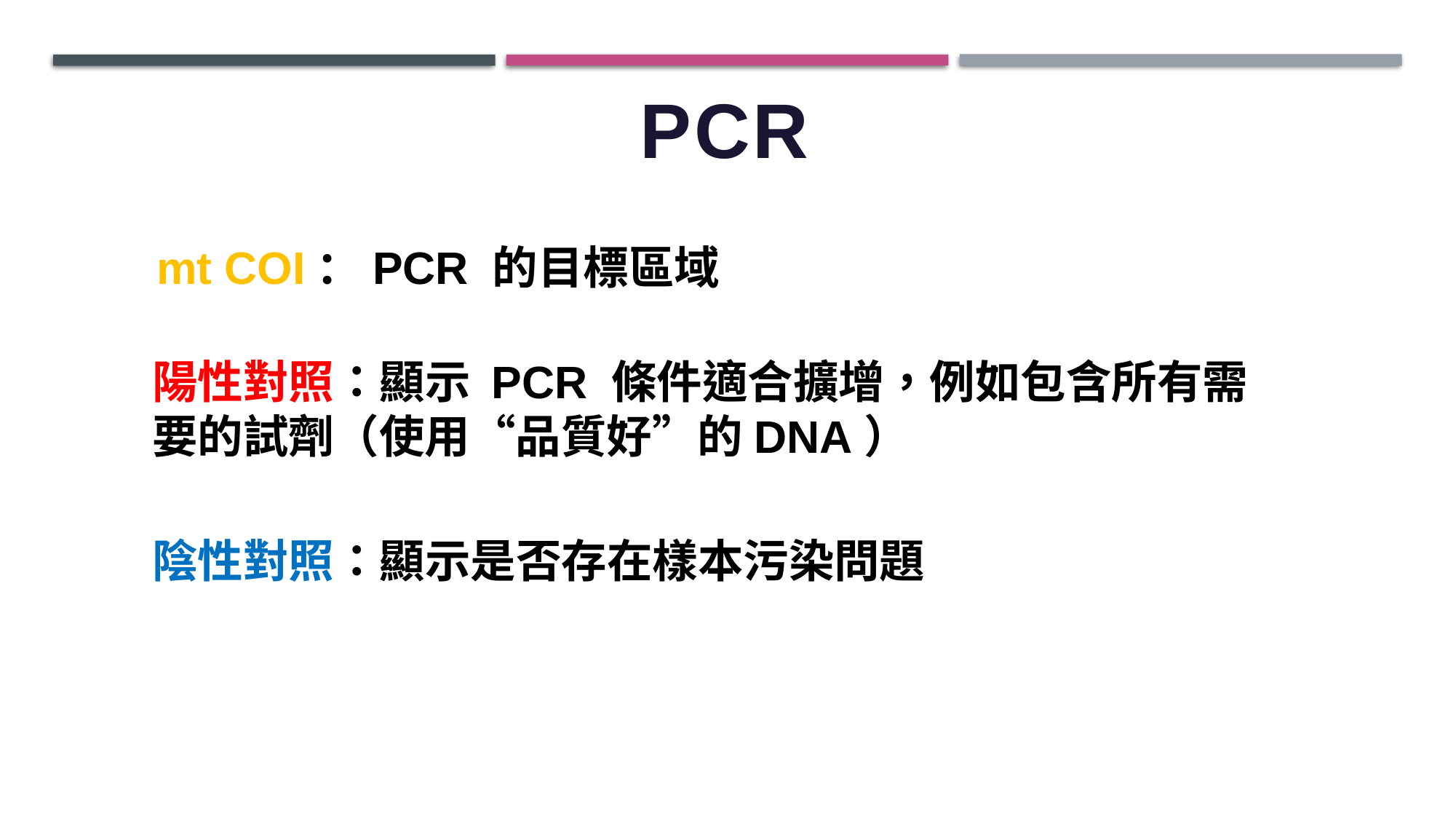

PCR
mt COI：PCR 的目標區域
陽性對照：顯示 PCR 條件適合擴增，例如包含所有需要的試劑（使用“品質好”的DNA）
陰性對照：顯示是否存在樣本污染問題